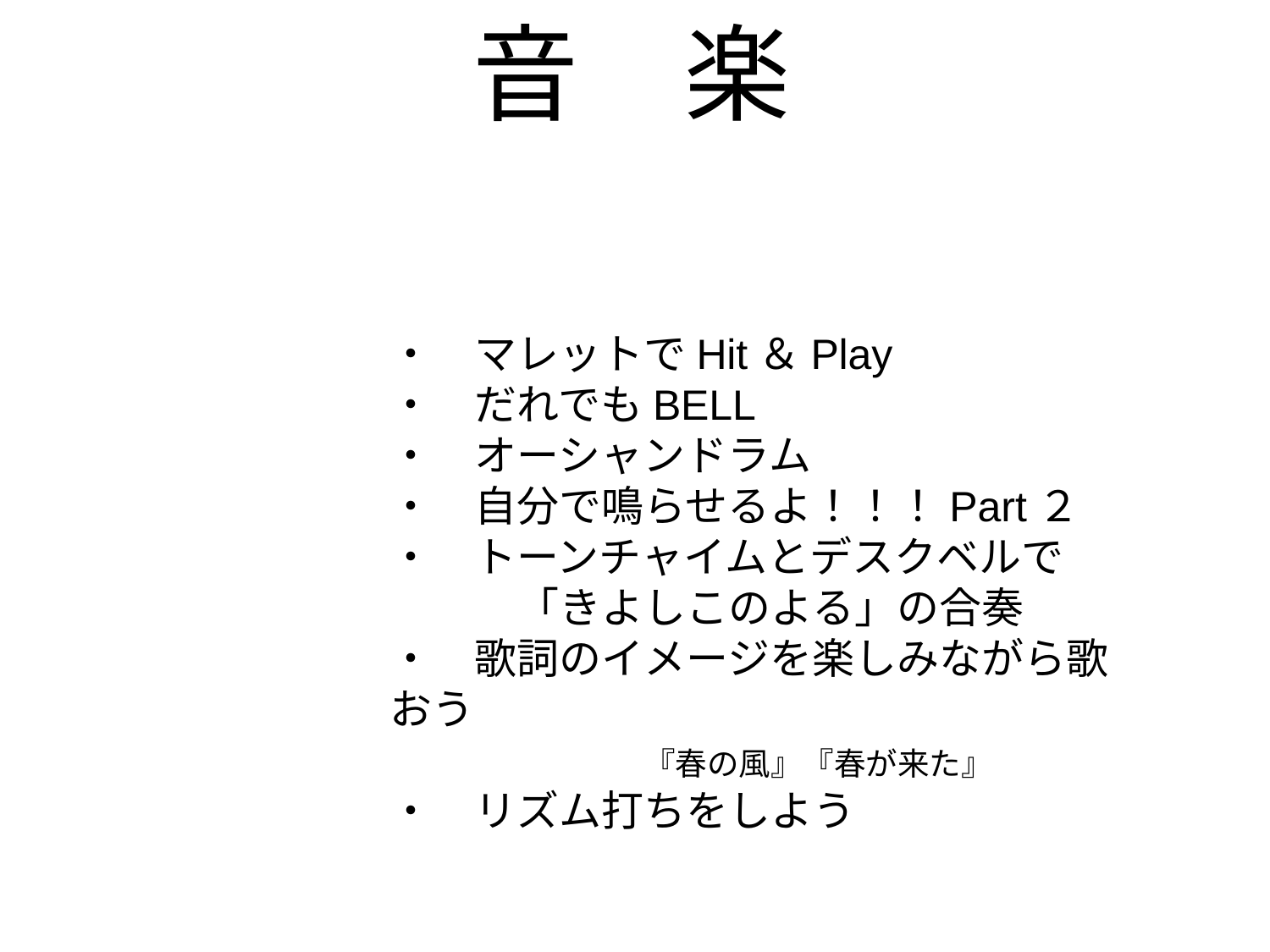

# 音　楽
・　マレットでHit＆Play
・　だれでもBELL
・　オーシャンドラム
・　自分で鳴らせるよ！！！Part２
・　トーンチャイムとデスクベルで
　　　「きよしこのよる」の合奏
・　歌詞のイメージを楽しみながら歌おう
　　　　　　『春の風』『春が来た』
・　リズム打ちをしよう